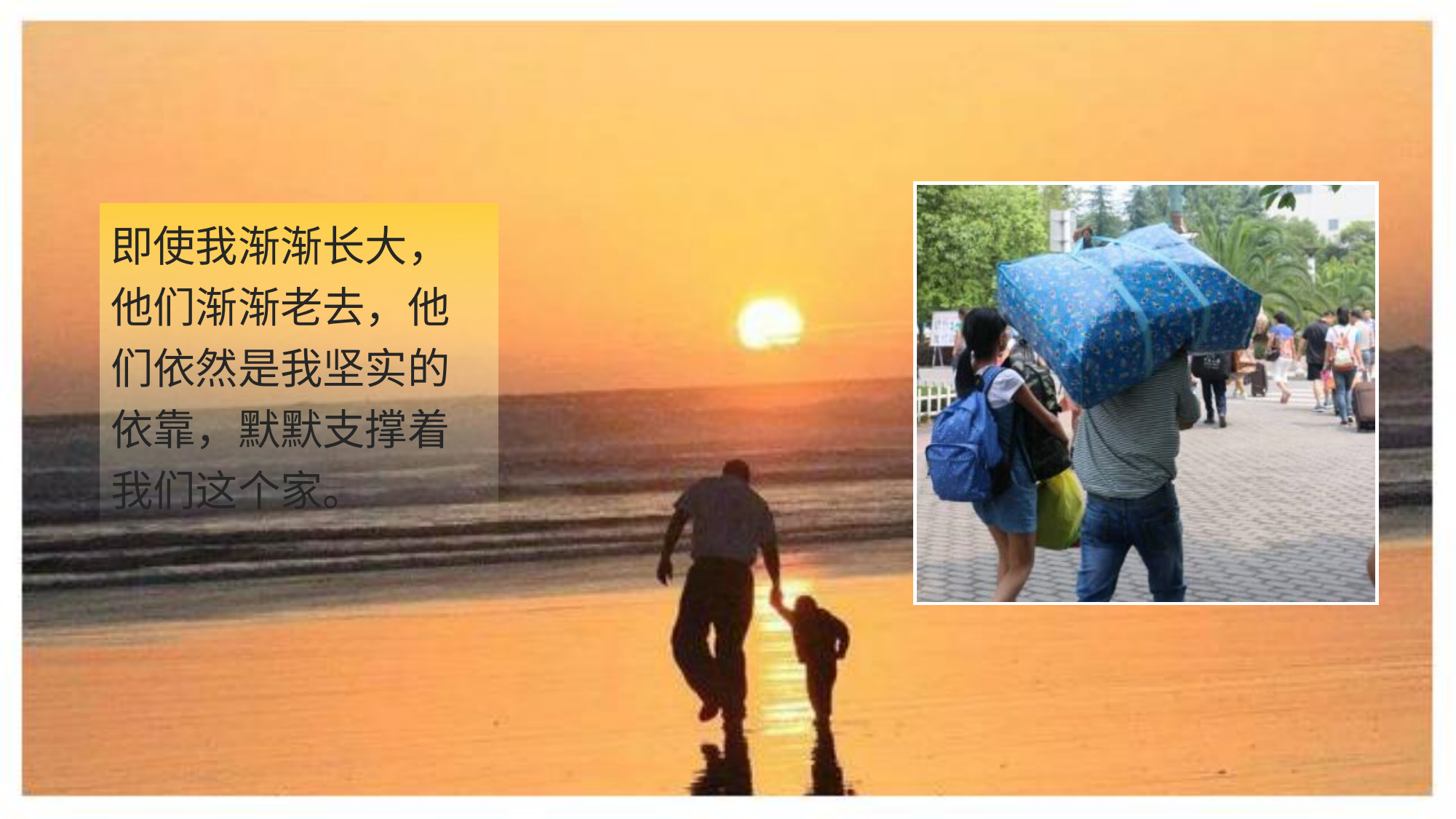

即使我渐渐长大，他们渐渐老去，他们依然是我坚实的依靠，默默支撑着我们这个家。